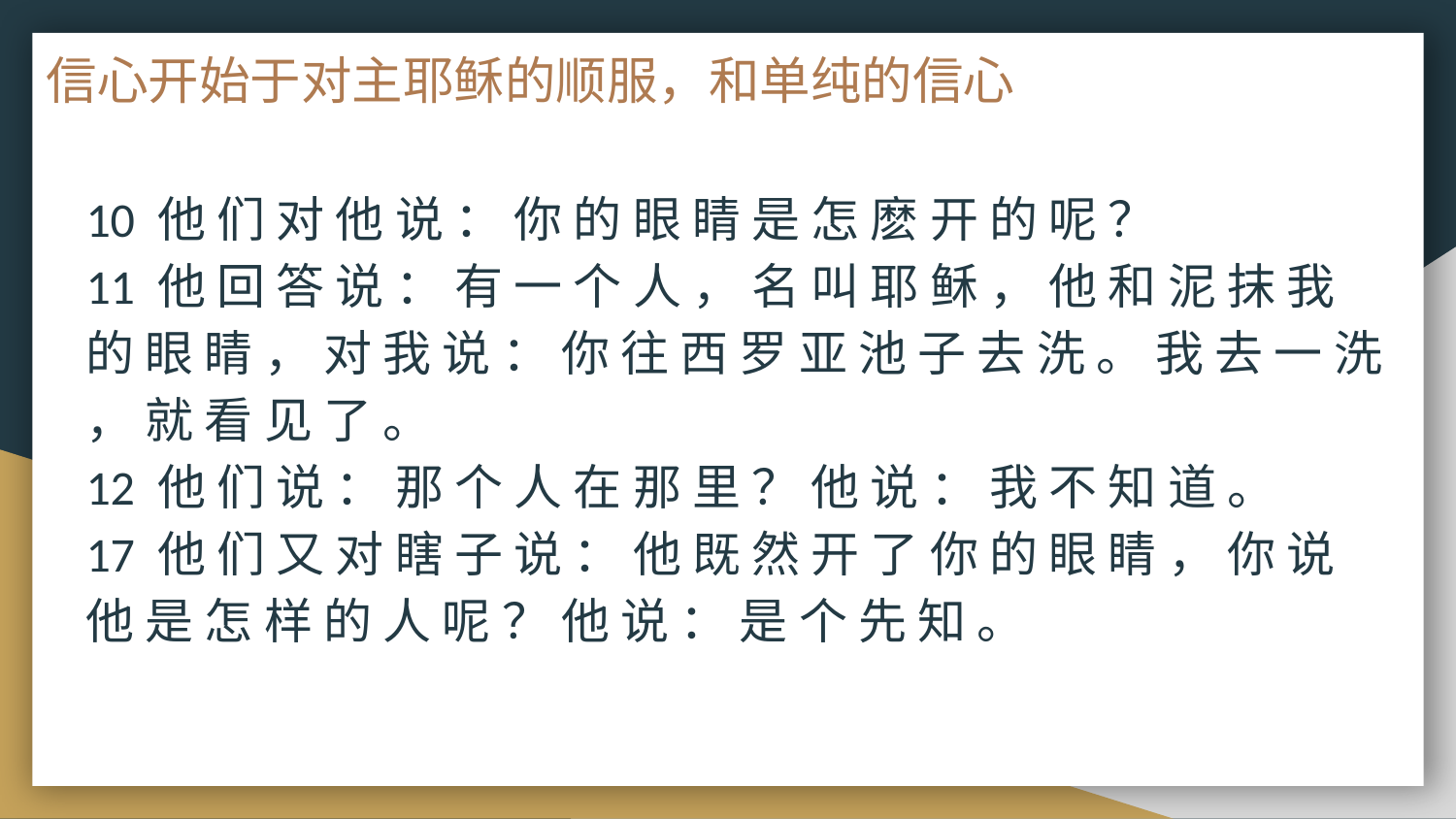

# 信心开始于对主耶稣的顺服，和单纯的信心
10 他 们 对 他 说 ： 你 的 眼 睛 是 怎 麽 开 的 呢 ？
11 他 回 答 说 ： 有 一 个 人 ， 名 叫 耶 稣 ， 他 和 泥 抹 我 的 眼 睛 ， 对 我 说 ： 你 往 西 罗 亚 池 子 去 洗 。 我 去 一 洗 ， 就 看 见 了 。
12 他 们 说 ： 那 个 人 在 那 里 ？ 他 说 ： 我 不 知 道 。
17 他 们 又 对 瞎 子 说 ： 他 既 然 开 了 你 的 眼 睛 ， 你 说 他 是 怎 样 的 人 呢 ？ 他 说 ： 是 个 先 知 。